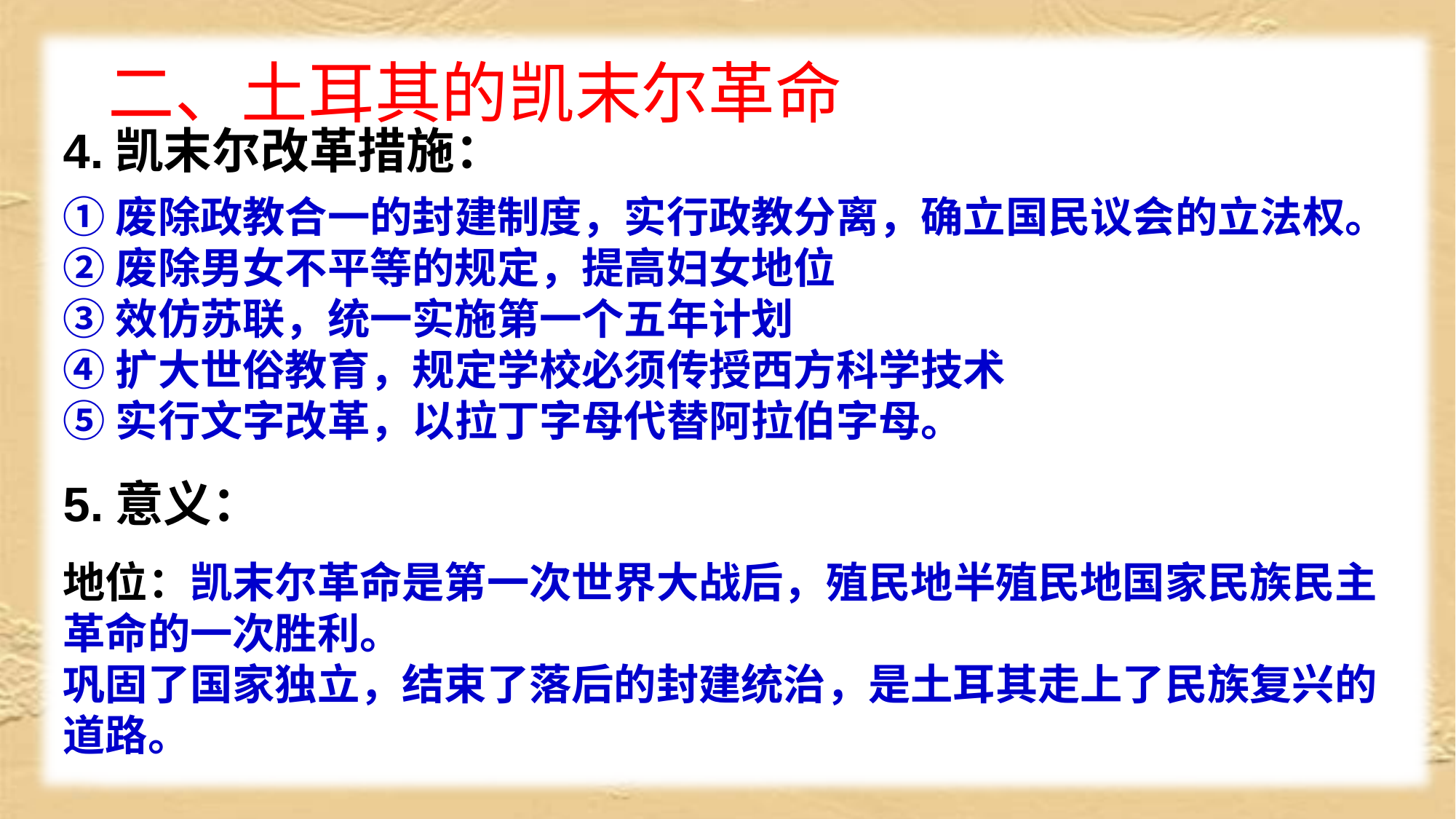

二、土耳其的凯末尔革命
4.凯末尔改革措施：
①废除政教合一的封建制度，实行政教分离，确立国民议会的立法权。
②废除男女不平等的规定，提高妇女地位
③效仿苏联，统一实施第一个五年计划
④扩大世俗教育，规定学校必须传授西方科学技术
⑤实行文字改革，以拉丁字母代替阿拉伯字母。
5.意义：
地位：凯末尔革命是第一次世界大战后，殖民地半殖民地国家民族民主革命的一次胜利。
巩固了国家独立，结束了落后的封建统治，是土耳其走上了民族复兴的道路。